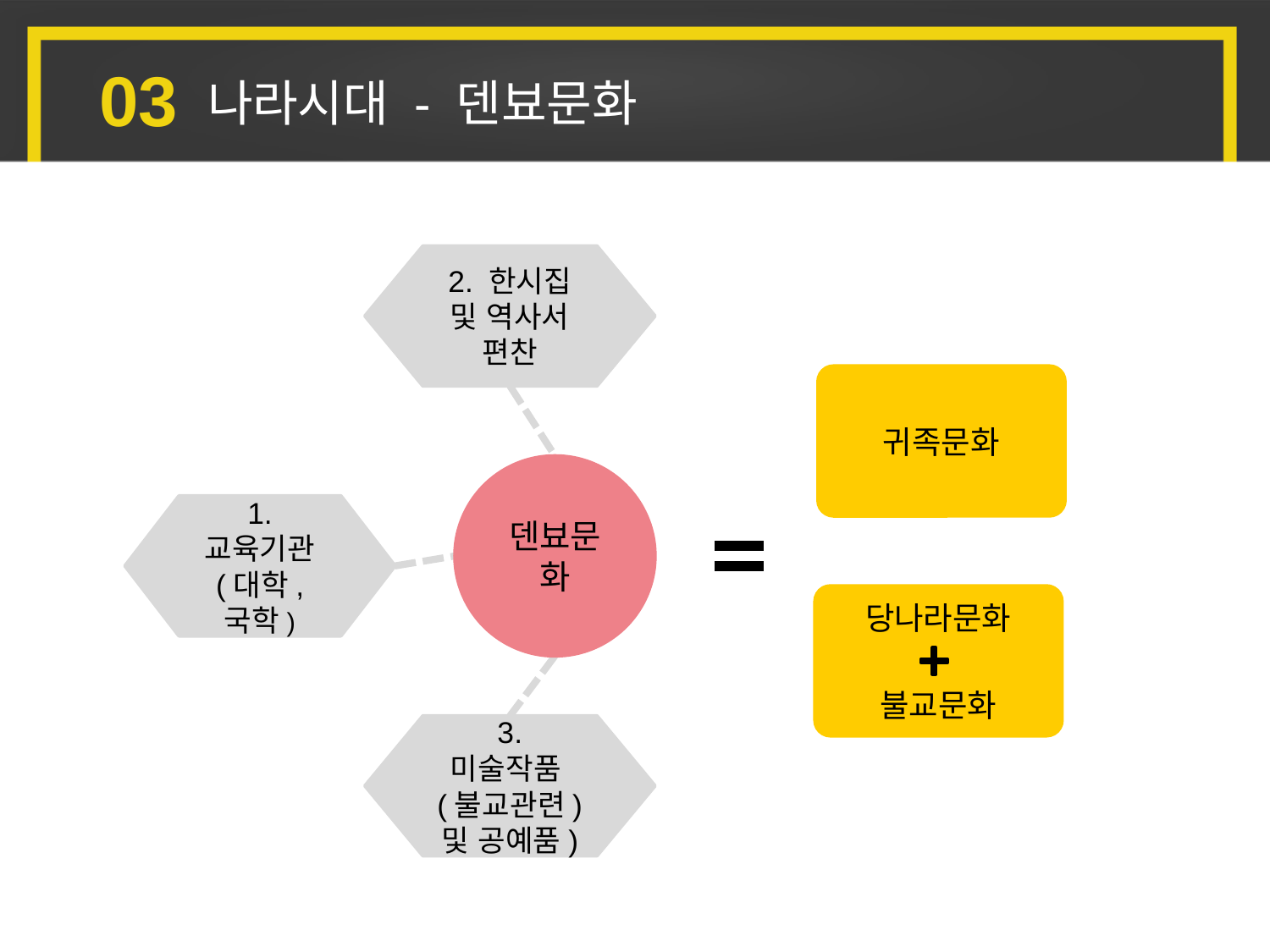

03
나라시대 - 덴뵤문화

2. 한시집 및 역사서 편찬
귀족문화
덴뵤문화
1. 교육기관
(대학, 국학)
당나라문화

불교문화

3. 미술작품  (불교관련) 및 공예품)